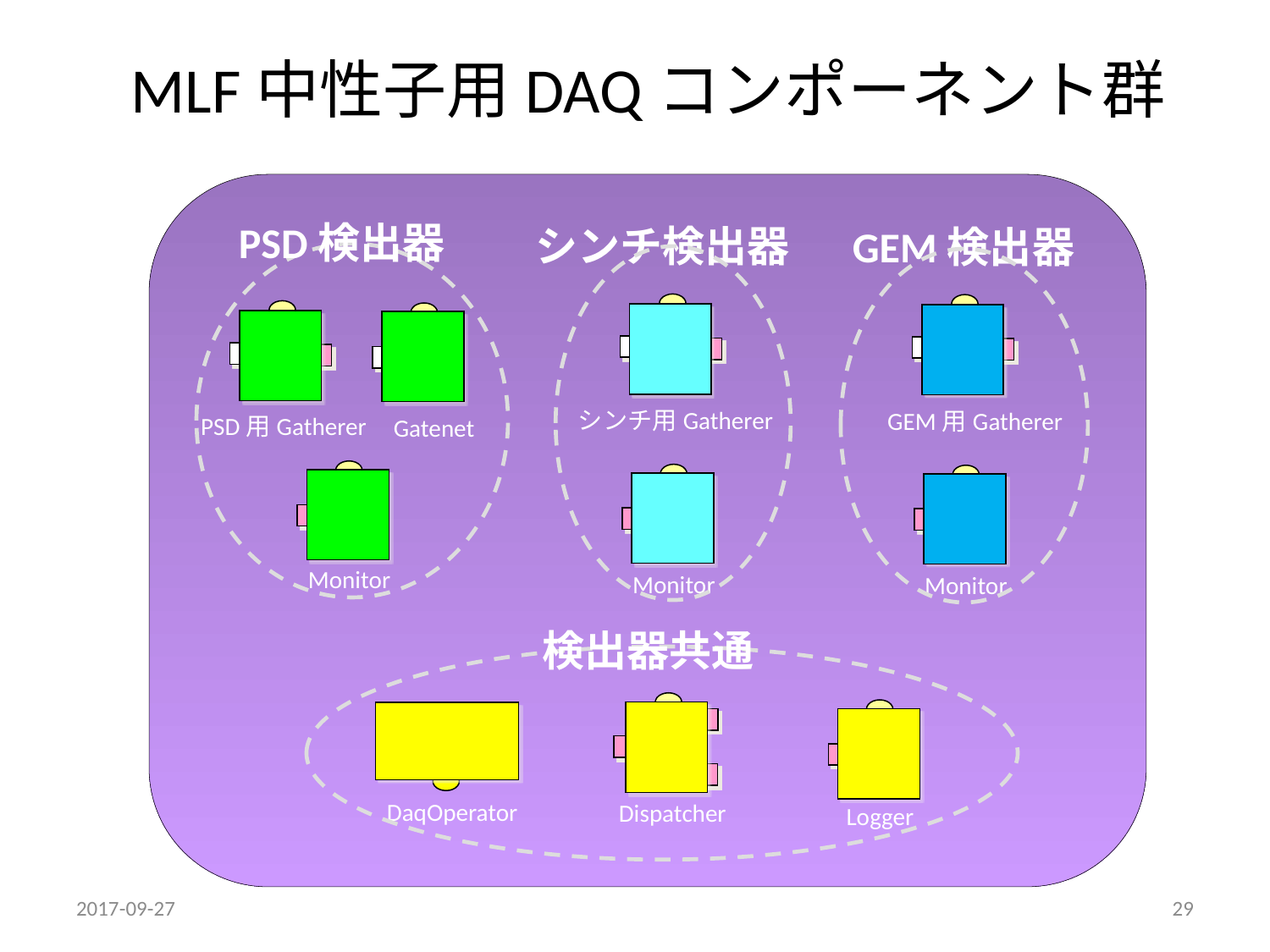

MLF中性子用DAQコンポーネント群

PSD検出器
シンチ検出器
GEM検出器

シンチ用Gatherer
GEM用Gatherer
PSD用Gatherer
Gatenet

Monitor
Monitor
Monitor
検出器共通

DaqOperator
Dispatcher
Logger
2017-09-27
29